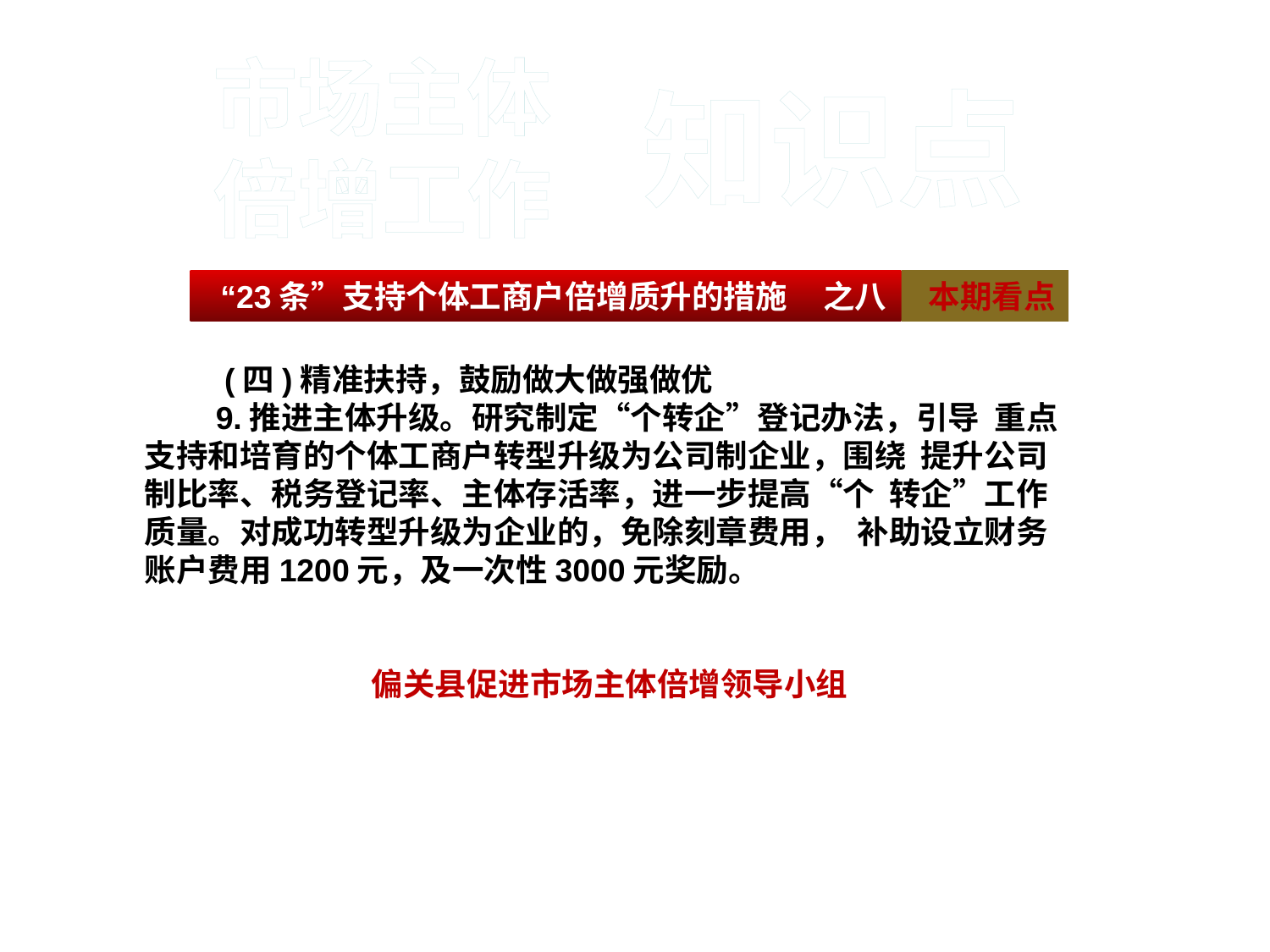

#

市场主体
倍增工作
知识点

         (四)精准扶持，鼓励做大做强做优
        9.推进主体升级。研究制定“个转企”登记办法，引导  重点支持和培育的个体工商户转型升级为公司制企业，围绕  提升公司制比率、税务登记率、主体存活率，进一步提高“个  转企”工作质量。对成功转型升级为企业的，免除刻章费用，  补助设立财务账户费用1200元，及一次性3000元奖励。

偏关县促进市场主体倍增领导小组
  “23条”支持个体工商户倍增质升的措施     之八
 本期看点